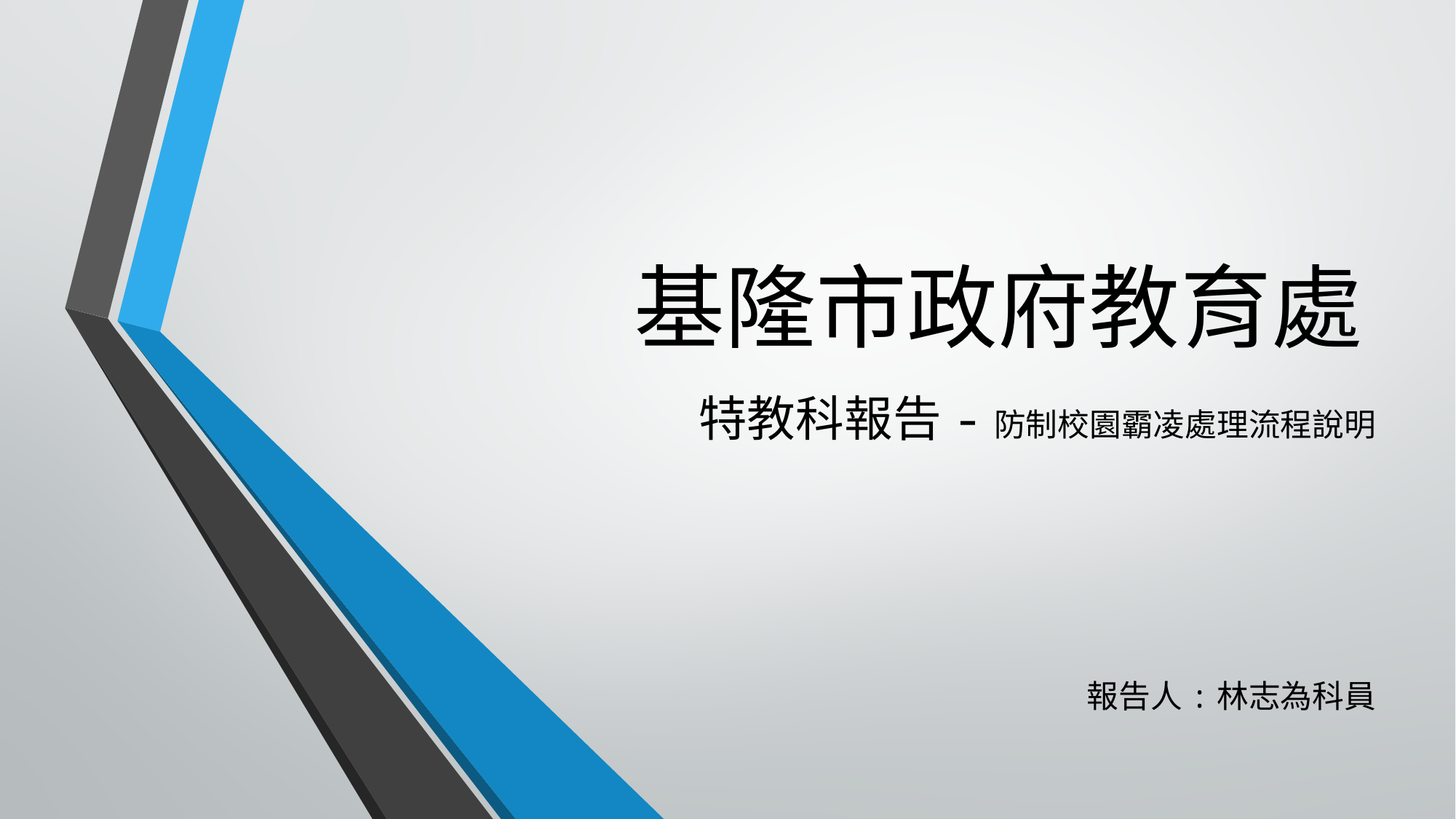

# 基隆市政府教育處
特教科報告-防制校園霸凌處理流程說明

報告人:林志為科員